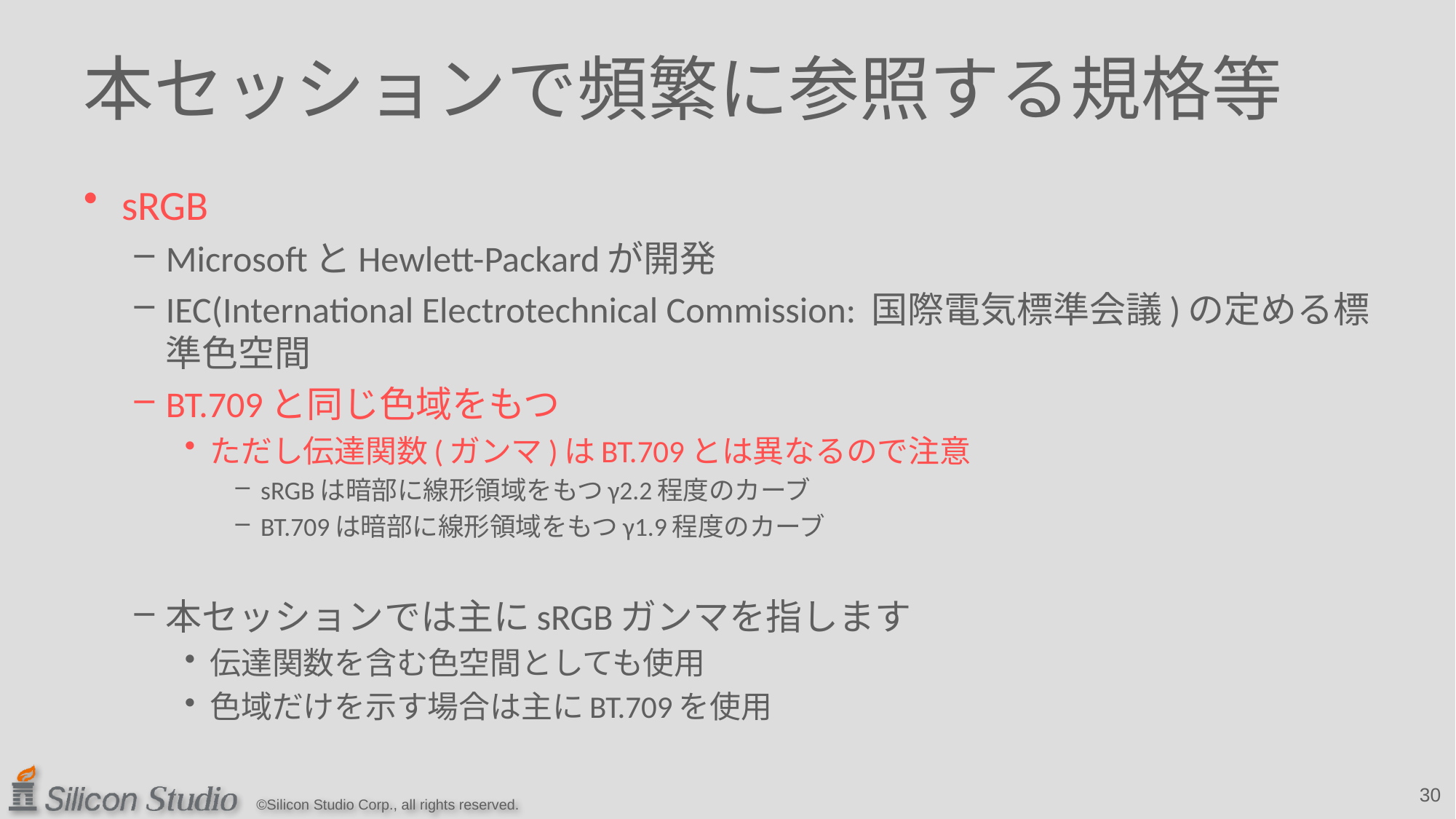

# 本セッションで頻繁に参照する規格等
sRGB
MicrosoftとHewlett-Packardが開発
IEC(International Electrotechnical Commission: 国際電気標準会議)の定める標準色空間
BT.709と同じ色域をもつ
ただし伝達関数(ガンマ)はBT.709とは異なるので注意
sRGBは暗部に線形領域をもつγ2.2程度のカーブ
BT.709は暗部に線形領域をもつγ1.9程度のカーブ

本セッションでは主にsRGBガンマを指します
伝達関数を含む色空間としても使用
色域だけを示す場合は主にBT.709を使用
30